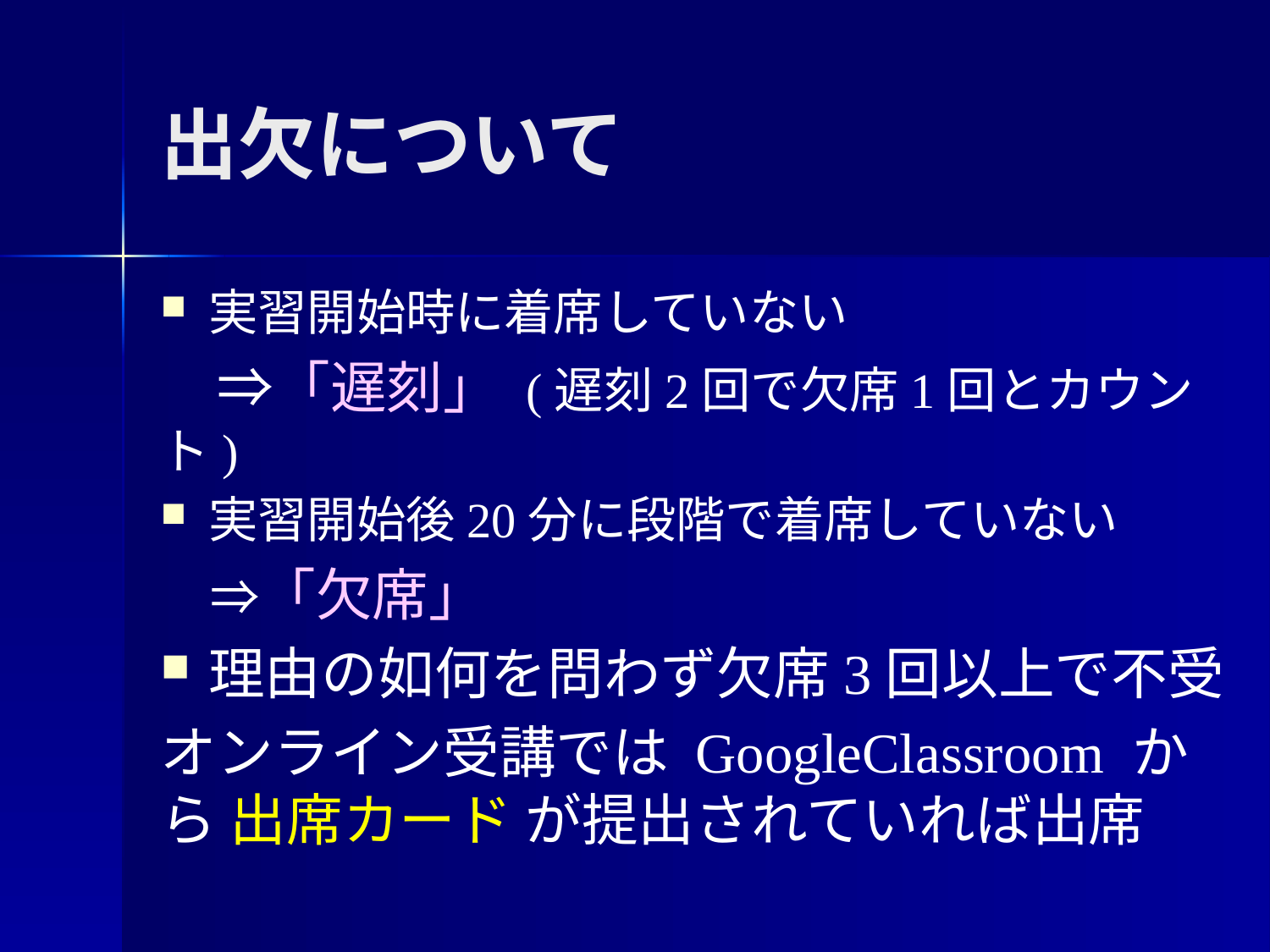

# 出欠について
実習開始時に着席していない
　⇒「遅刻」 (遅刻2回で欠席1回とカウント)
実習開始後20分に段階で着席していない
　⇒「欠席」
理由の如何を問わず欠席3回以上で不受
オンライン受講では GoogleClassroom から 出席カード が提出されていれば出席